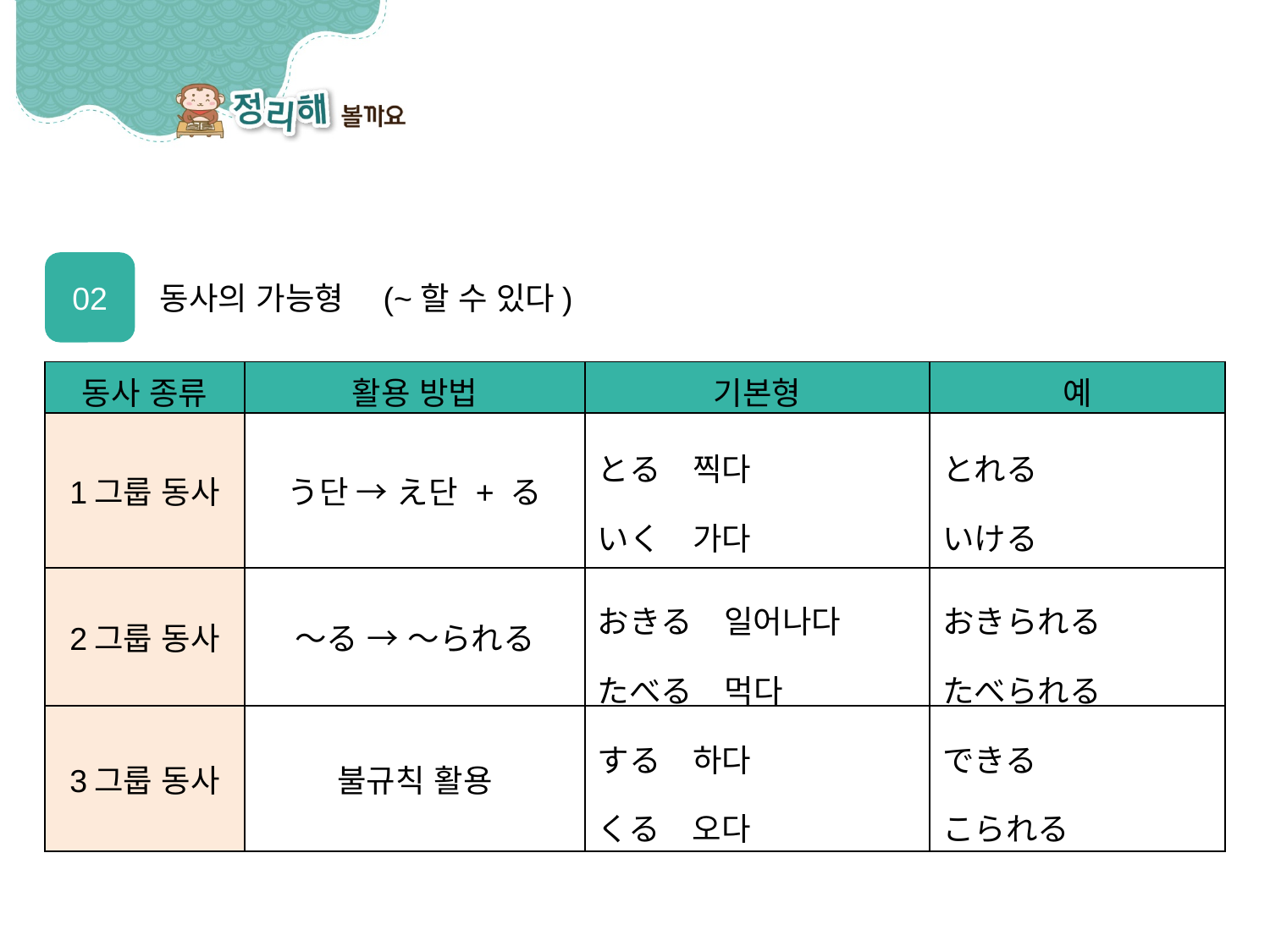

02
동사의 가능형　(~할 수 있다)
| 동사 종류 | 활용 방법 | 기본형 | 예 |
| --- | --- | --- | --- |
| 1그룹 동사 | う단 → え단 + る | とる　찍다 いく　가다 | とれる いける |
| 2그룹 동사 | ～る → ～られる | おきる　일어나다 たべる　먹다 | おきられる たべられる |
| 3그룹 동사 | 불규칙 활용 | する　하다 くる　오다 | できる こられる |